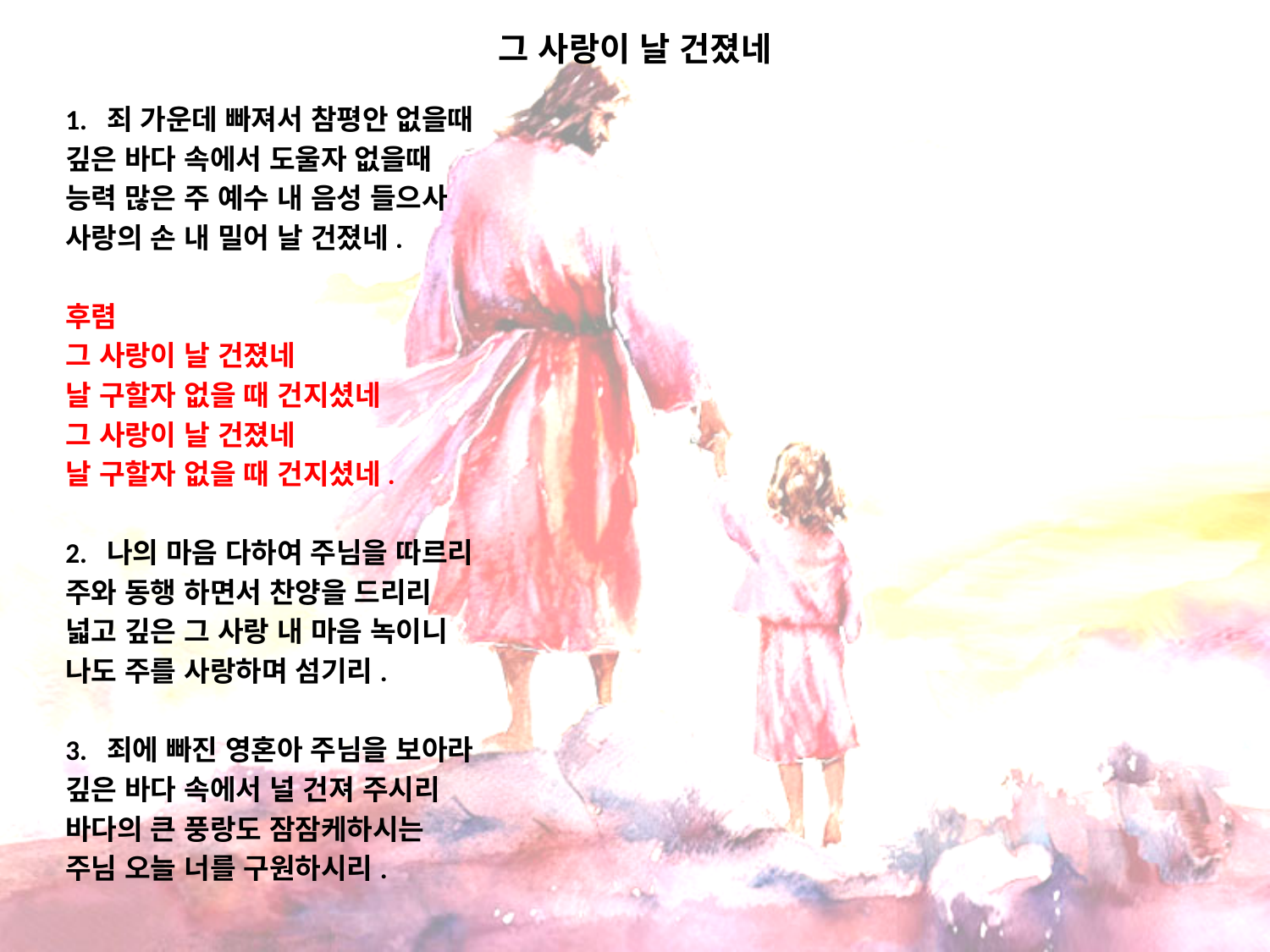

# 그 사랑이 날 건졌네
1.  죄 가운데 빠져서 참평안 없을때
깊은 바다 속에서 도울자 없을때
능력 많은 주 예수 내 음성 들으사
사랑의 손 내 밀어 날 건졌네.

후렴
그 사랑이 날 건졌네
날 구할자 없을 때 건지셨네
그 사랑이 날 건졌네
날 구할자 없을 때 건지셨네.

2.  나의 마음 다하여 주님을 따르리
주와 동행 하면서 찬양을 드리리
넓고 깊은 그 사랑 내 마음 녹이니
나도 주를 사랑하며 섬기리.

3.  죄에 빠진 영혼아 주님을 보아라
깊은 바다 속에서 널 건져 주시리
바다의 큰 풍랑도 잠잠케하시는
주님 오늘 너를 구원하시리.